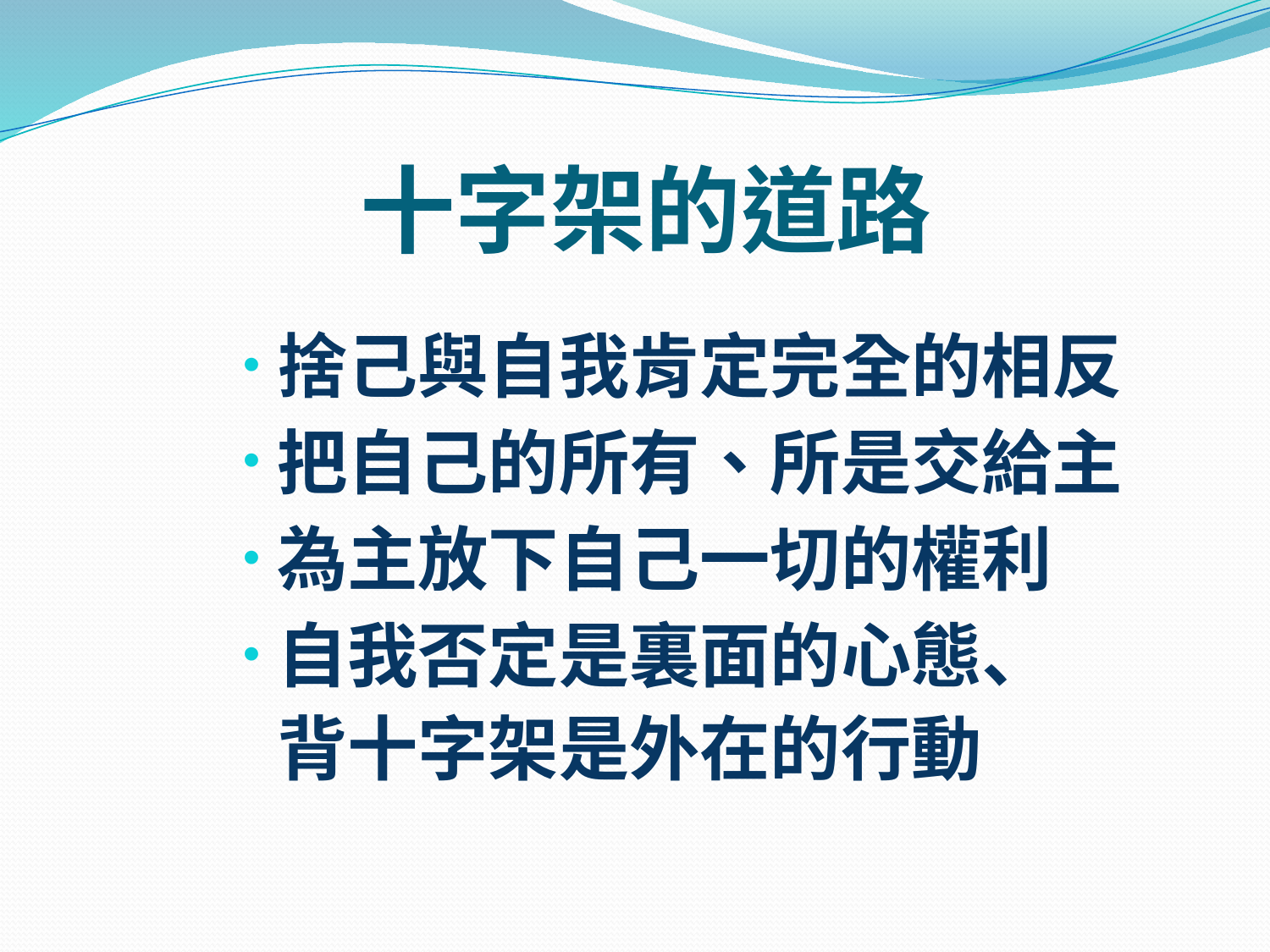

# 十字架的道路
捨己與自我肯定完全的相反
把自己的所有、所是交給主
為主放下自己一切的權利
自我否定是裏面的心態、 背十字架是外在的行動